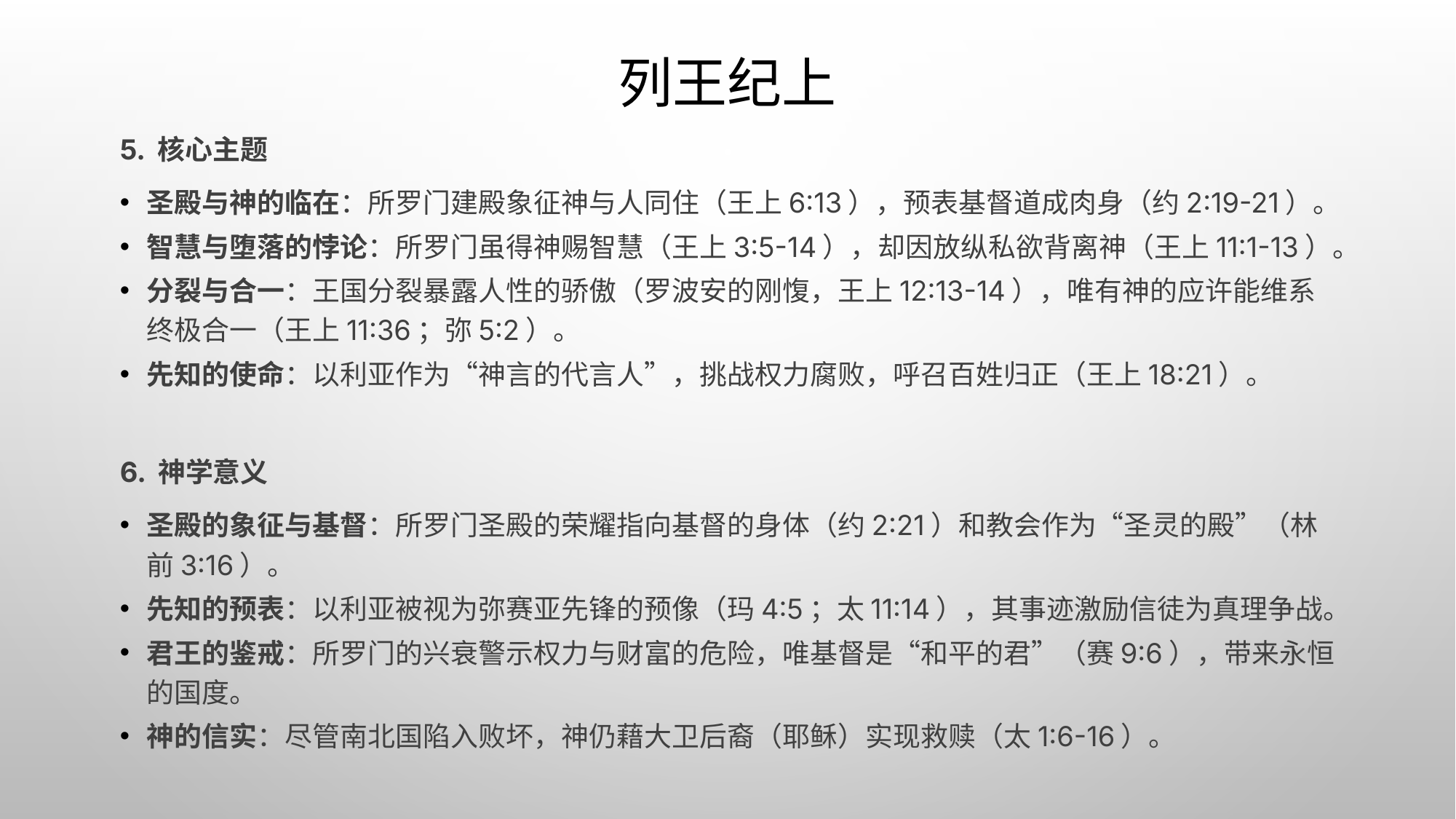

# 列王纪上
5. 核心主题
圣殿与神的临在：所罗门建殿象征神与人同住（王上6:13），预表基督道成肉身（约2:19-21）。
智慧与堕落的悖论：所罗门虽得神赐智慧（王上3:5-14），却因放纵私欲背离神（王上11:1-13）。
分裂与合一：王国分裂暴露人性的骄傲（罗波安的刚愎，王上12:13-14），唯有神的应许能维系终极合一（王上11:36；弥5:2）。
先知的使命：以利亚作为“神言的代言人”，挑战权力腐败，呼召百姓归正（王上18:21）。

6. 神学意义
圣殿的象征与基督：所罗门圣殿的荣耀指向基督的身体（约2:21）和教会作为“圣灵的殿”（林前3:16）。
先知的预表：以利亚被视为弥赛亚先锋的预像（玛4:5；太11:14），其事迹激励信徒为真理争战。
君王的鉴戒：所罗门的兴衰警示权力与财富的危险，唯基督是“和平的君”（赛9:6），带来永恒的国度。
神的信实：尽管南北国陷入败坏，神仍藉大卫后裔（耶稣）实现救赎（太1:6-16）。